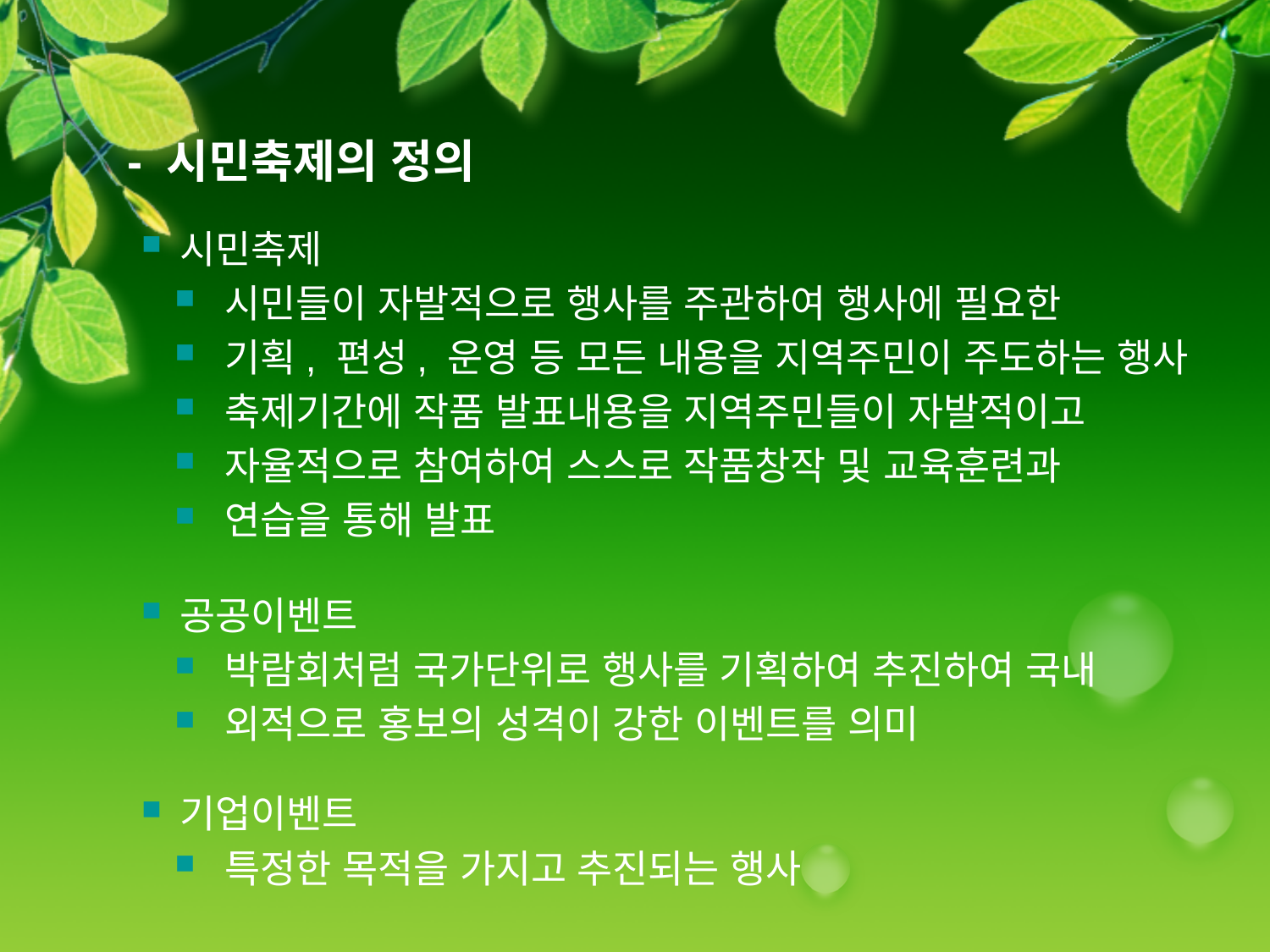

- 시민축제의 정의
 시민축제
 시민들이 자발적으로 행사를 주관하여 행사에 필요한
 기획, 편성, 운영 등 모든 내용을 지역주민이 주도하는 행사
 축제기간에 작품 발표내용을 지역주민들이 자발적이고
 자율적으로 참여하여 스스로 작품창작 및 교육훈련과
 연습을 통해 발표
 공공이벤트
 박람회처럼 국가단위로 행사를 기획하여 추진하여 국내
 외적으로 홍보의 성격이 강한 이벤트를 의미
 기업이벤트
 특정한 목적을 가지고 추진되는 행사